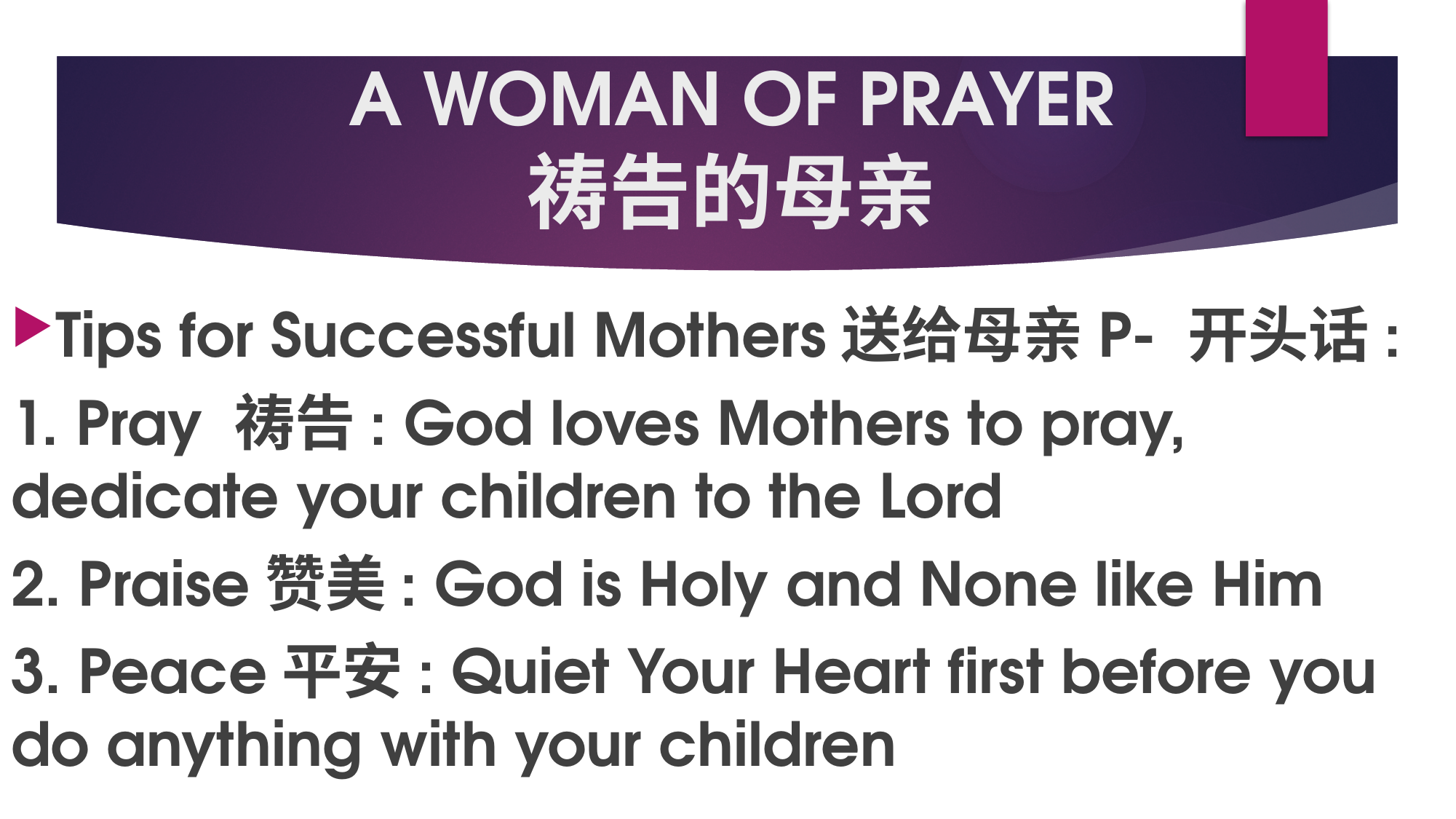

# A WOMAN OF PRAYER 祷告的母亲
Tips for Successful Mothers送给母亲P- 开头话:
1. Pray 祷告: God loves Mothers to pray, dedicate your children to the Lord
2. Praise赞美: God is Holy and None like Him
3. Peace平安: Quiet Your Heart first before you do anything with your children